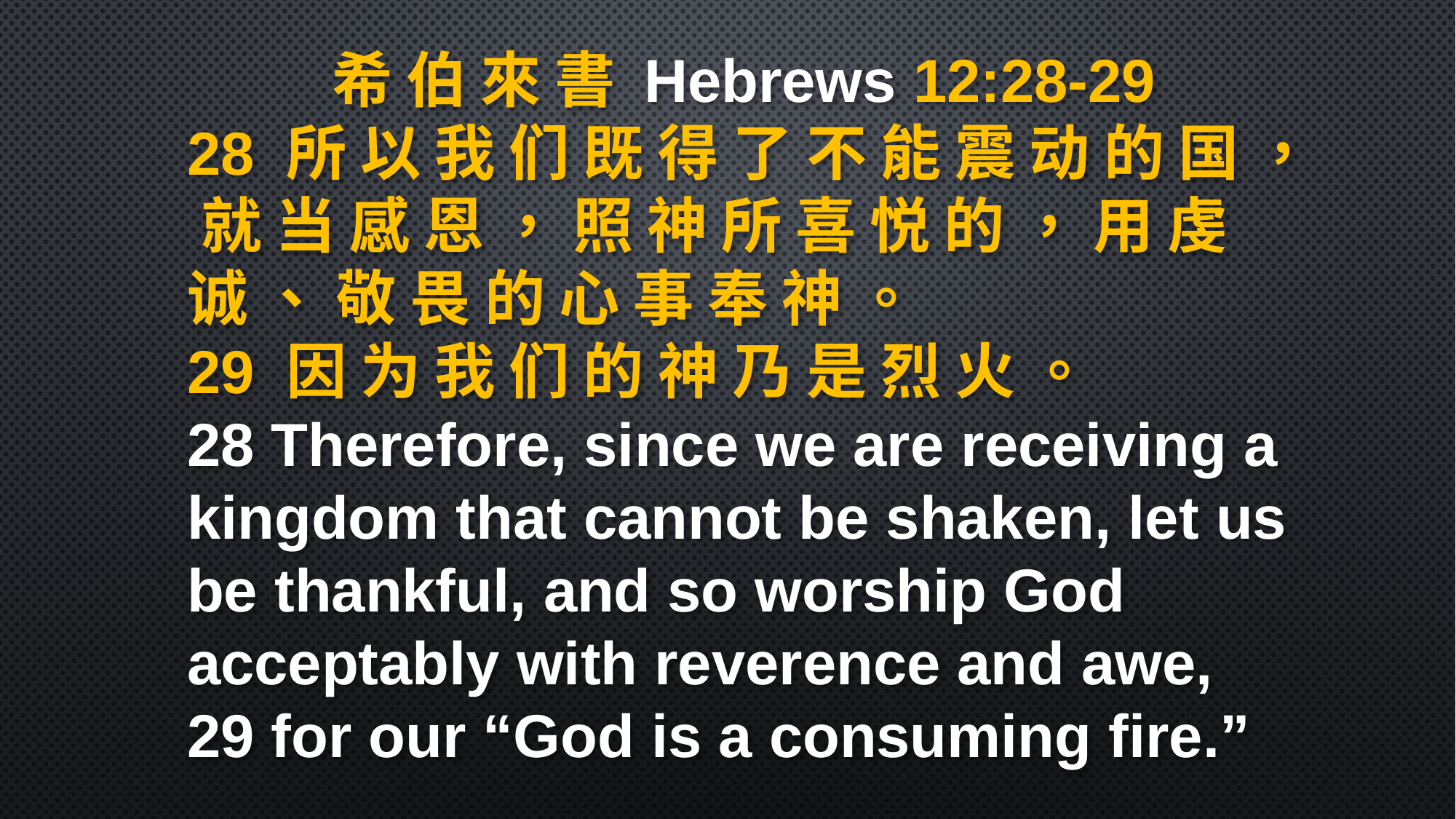

希 伯 來 書 Hebrews 12:28-29
28 所 以 我 们 既 得 了 不 能 震 动 的 国 ， 就 当 感 恩 ， 照 神 所 喜 悦 的 ， 用 虔 诚 、 敬 畏 的 心 事 奉 神 。
29 因 为 我 们 的 神 乃 是 烈 火 。
28 Therefore, since we are receiving a kingdom that cannot be shaken, let us be thankful, and so worship God acceptably with reverence and awe,
29 for our “God is a consuming fire.”